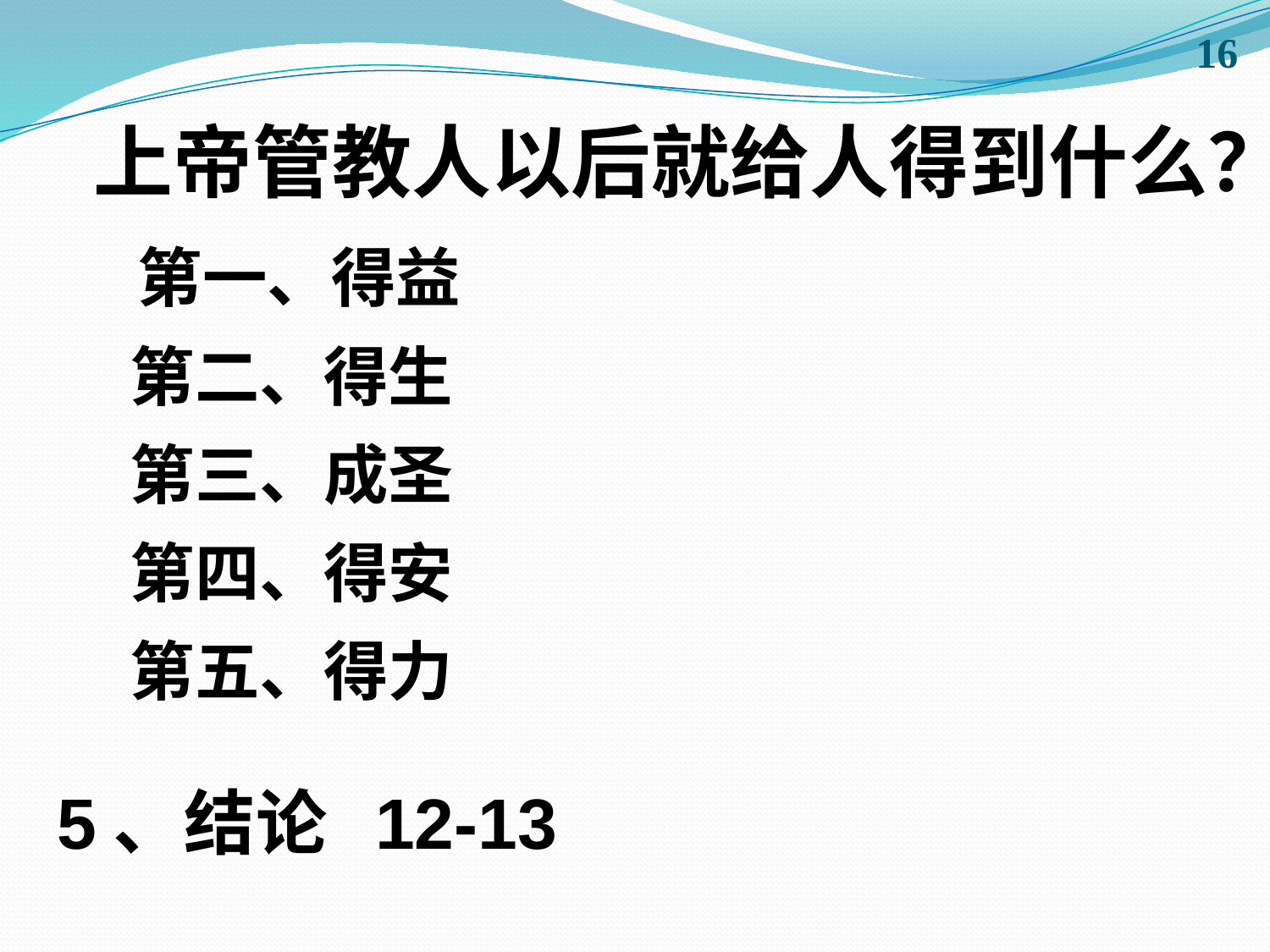

16
 上帝管教人以后就给人得到什么？
    第一、得益
    第二、得生
    第三、成圣
    第四、得安
    第五、得力

5、结论  12-13